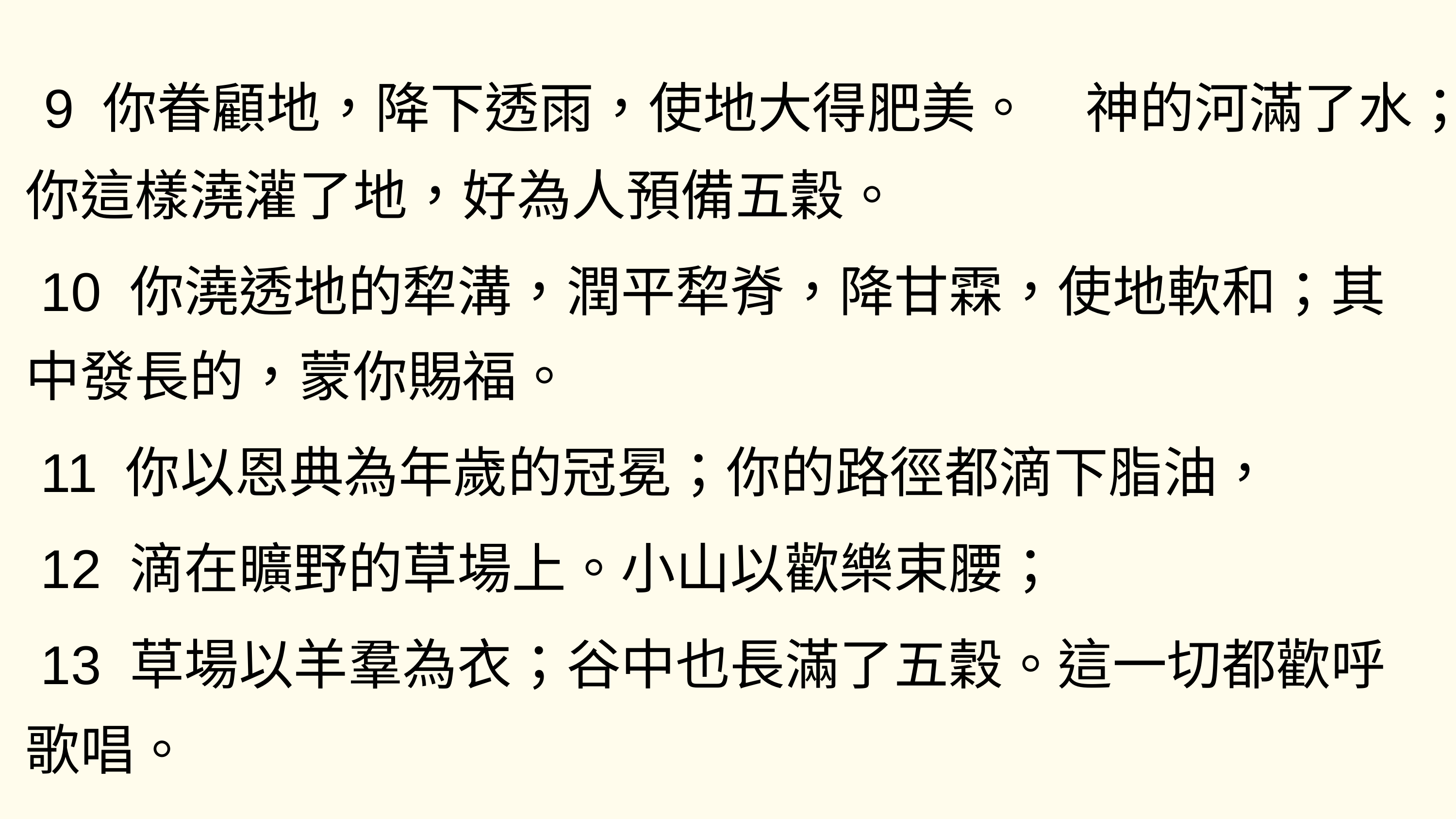

9 你眷顧地，降下透雨，使地大得肥美。　神的河滿了水；你這樣澆灌了地，好為人預備五穀。
 10 你澆透地的犂溝，潤平犂脊，降甘霖，使地軟和；其中發長的，蒙你賜福。
 11 你以恩典為年歲的冠冕；你的路徑都滴下脂油，
 12 滴在曠野的草場上。小山以歡樂束腰；
 13 草場以羊羣為衣；谷中也長滿了五穀。這一切都歡呼歌唱。